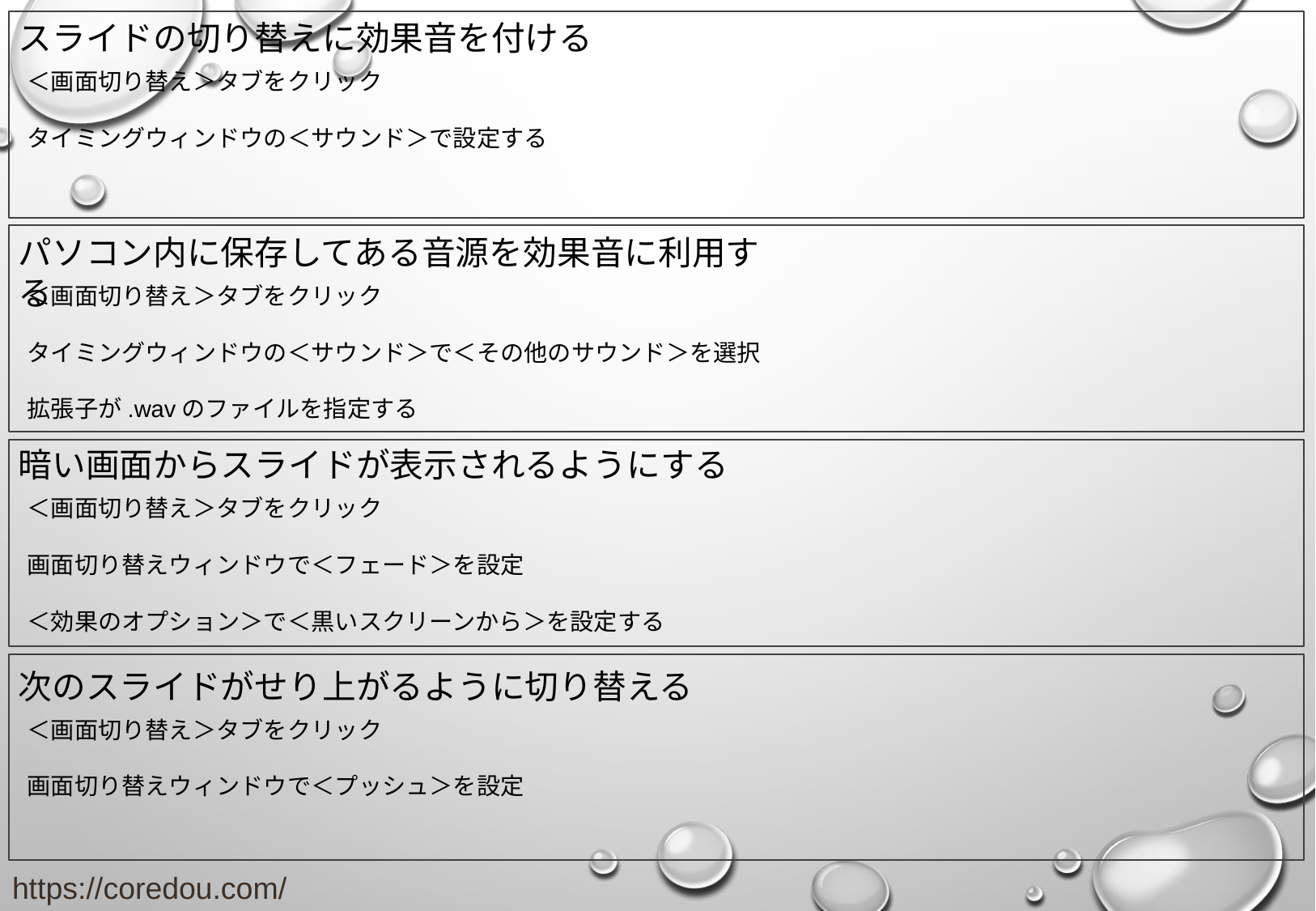

スライドの切り替えに効果音を付ける

＜画面切り替え＞タブをクリック

タイミングウィンドウの＜サウンド＞で設定する
パソコン内に保存してある音源を効果音に利用する

＜画面切り替え＞タブをクリック

タイミングウィンドウの＜サウンド＞で＜その他のサウンド＞を選択

拡張子が.wavのファイルを指定する
暗い画面からスライドが表示されるようにする

＜画面切り替え＞タブをクリック

画面切り替えウィンドウで＜フェード＞を設定

＜効果のオプション＞で＜黒いスクリーンから＞を設定する

次のスライドがせり上がるように切り替える
＜画面切り替え＞タブをクリック

画面切り替えウィンドウで＜プッシュ＞を設定
https://coredou.com/